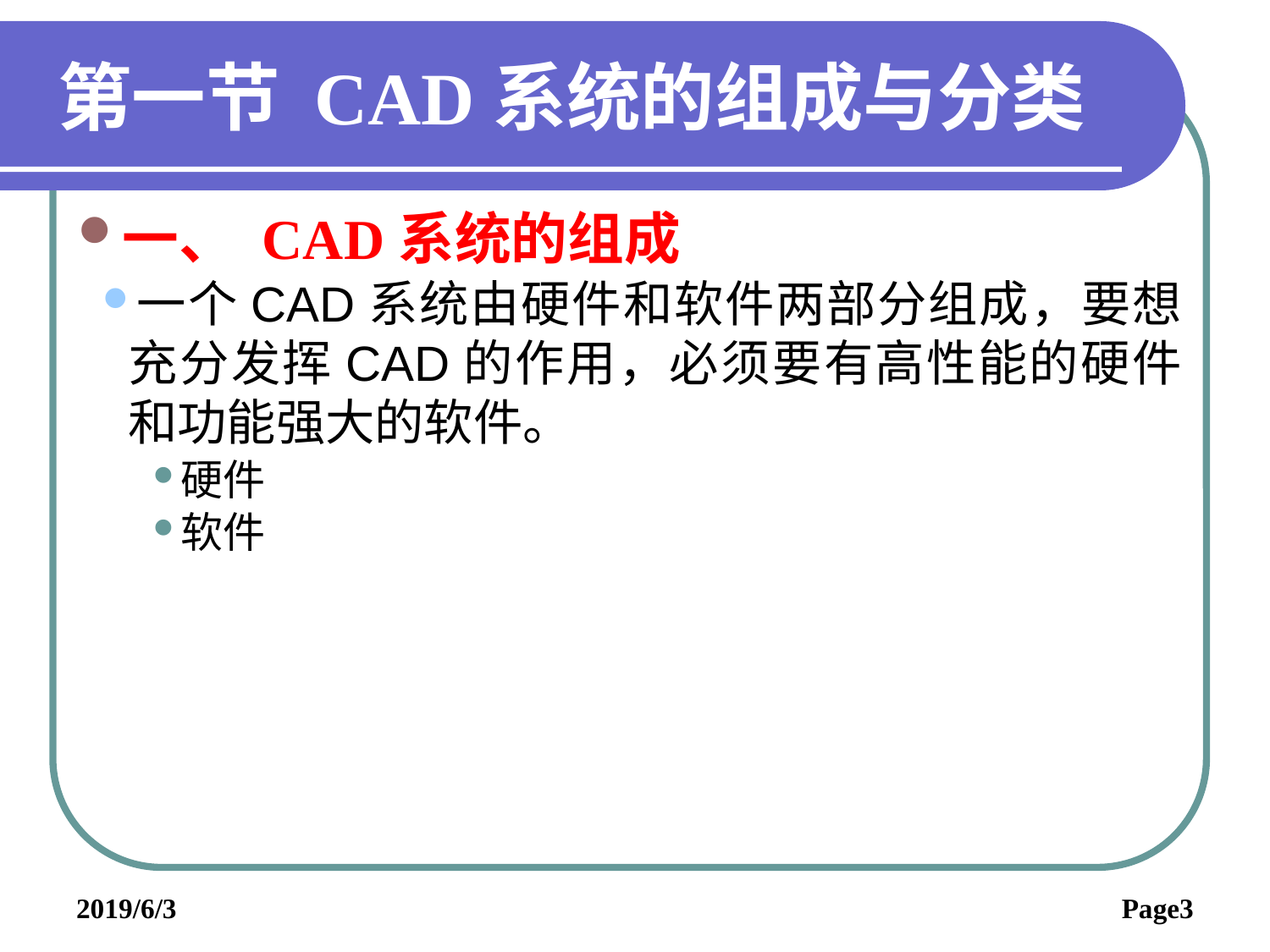

# 第一节 CAD系统的组成与分类
一、 CAD系统的组成
一个CAD系统由硬件和软件两部分组成，要想充分发挥CAD的作用，必须要有高性能的硬件和功能强大的软件。
硬件
软件

2019/6/3
Page3